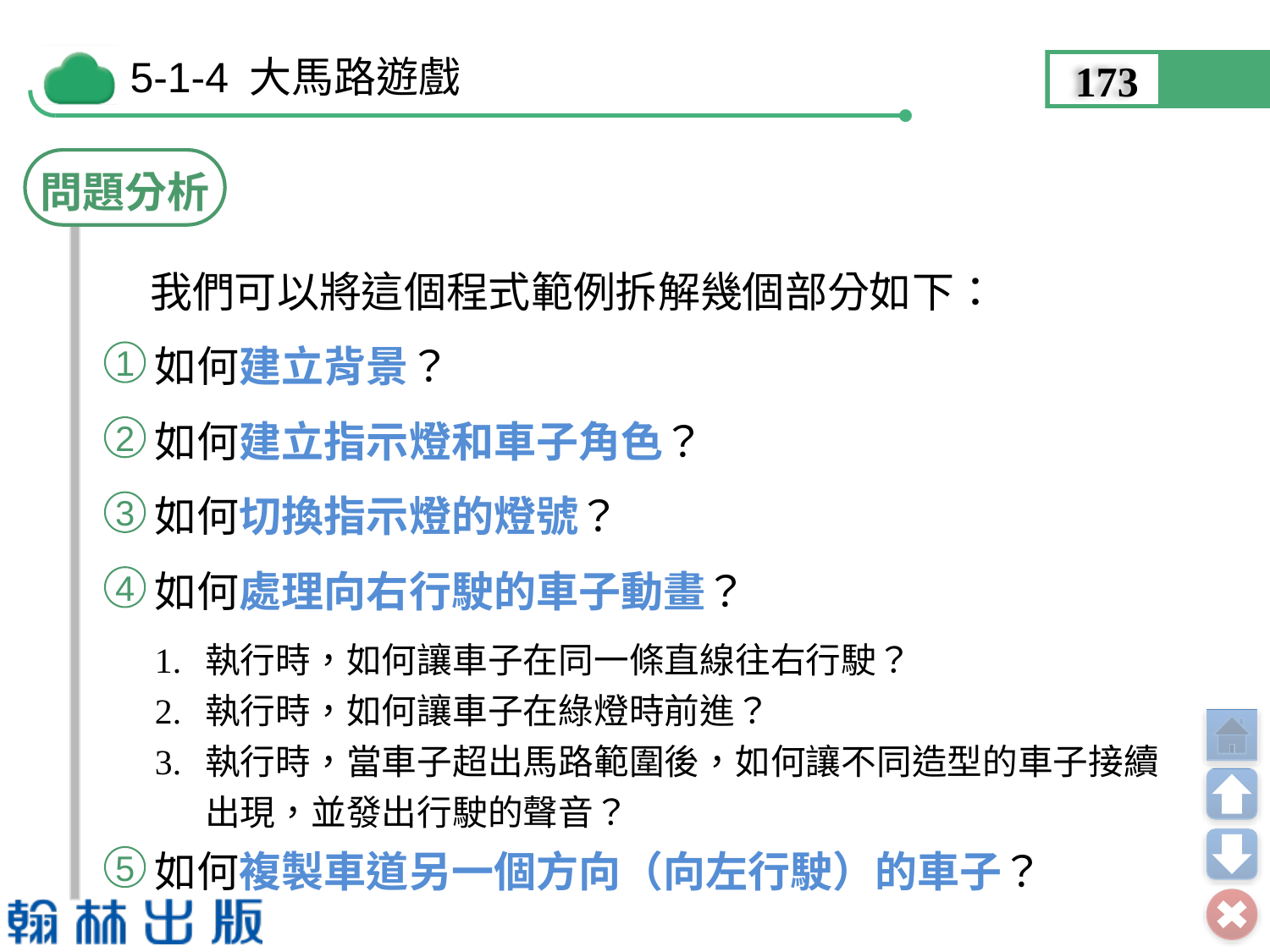

173
問題分析

我們可以將這個程式範例拆解幾個部分如下：
如何建立背景？
1
如何建立指示燈和車子角色？
2
如何切換指示燈的燈號？
3
如何處理向右行駛的車子動畫？
4
1.	執行時，如何讓車子在同一條直線往右行駛？
2.	執行時，如何讓車子在綠燈時前進？
3.	執行時，當車子超出馬路範圍後，如何讓不同造型的車子接續出現，並發出行駛的聲音？
如何複製車道另一個方向（向左行駛）的車子？
5